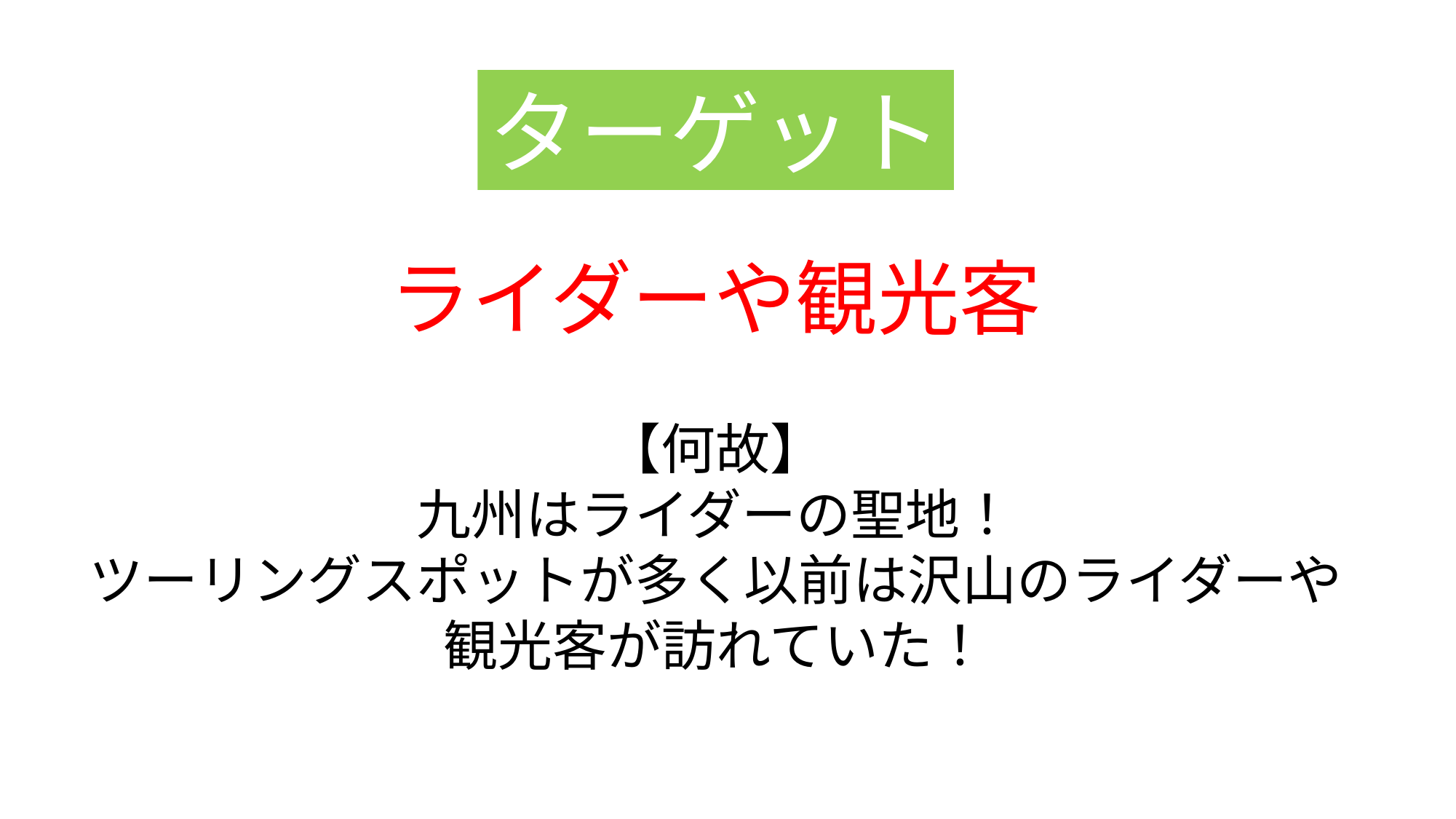

ターゲット
ライダーや観光客
【何故】
九州はライダーの聖地！
ツーリングスポットが多く以前は沢山のライダーや
観光客が訪れていた！